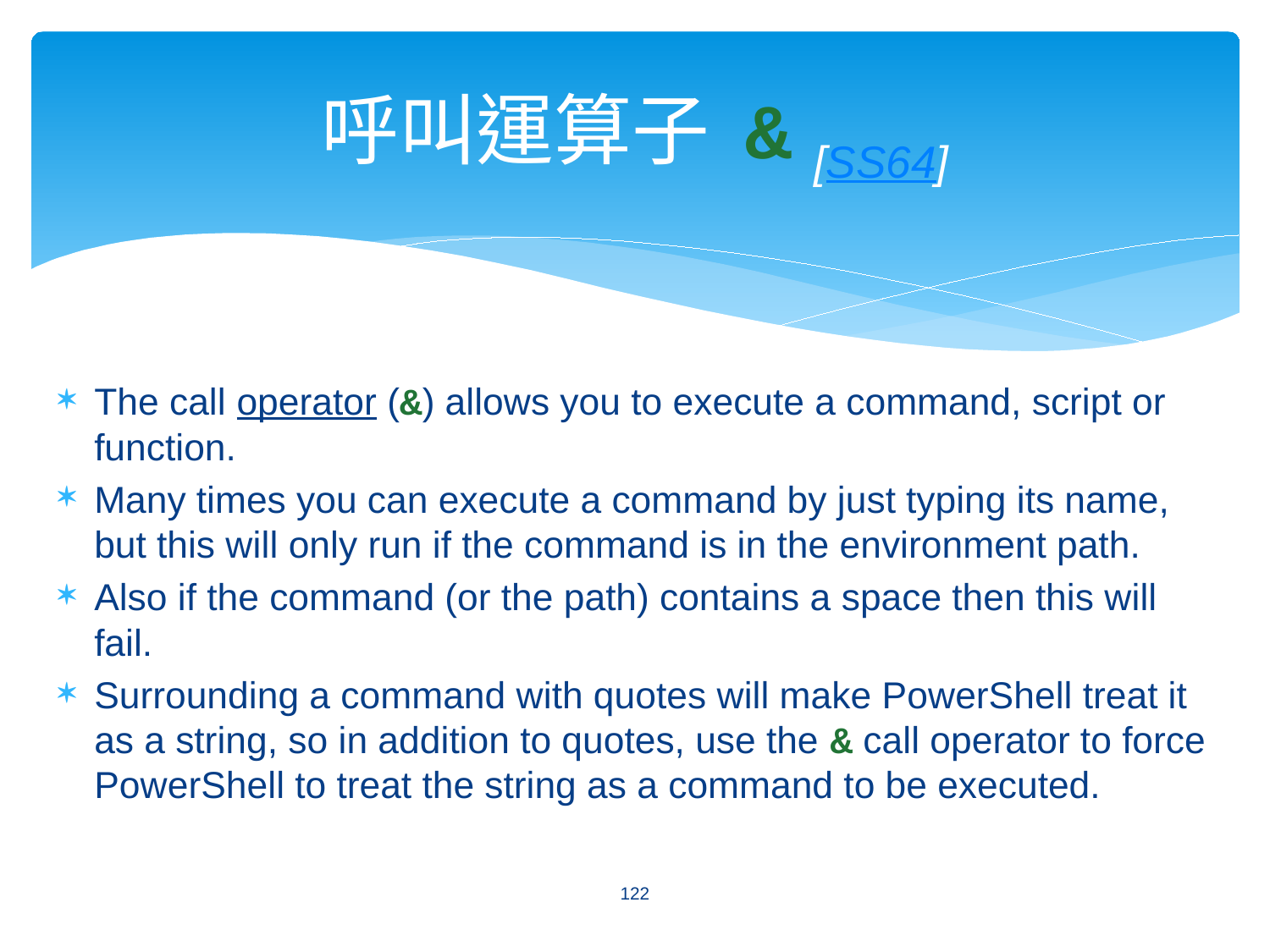

# 呼叫運算子 & [SS64]
The call operator (&) allows you to execute a command, script or function.
Many times you can execute a command by just typing its name, but this will only run if the command is in the environment path.
Also if the command (or the path) contains a space then this will fail.
Surrounding a command with quotes will make PowerShell treat it as a string, so in addition to quotes, use the & call operator to force PowerShell to treat the string as a command to be executed.
122